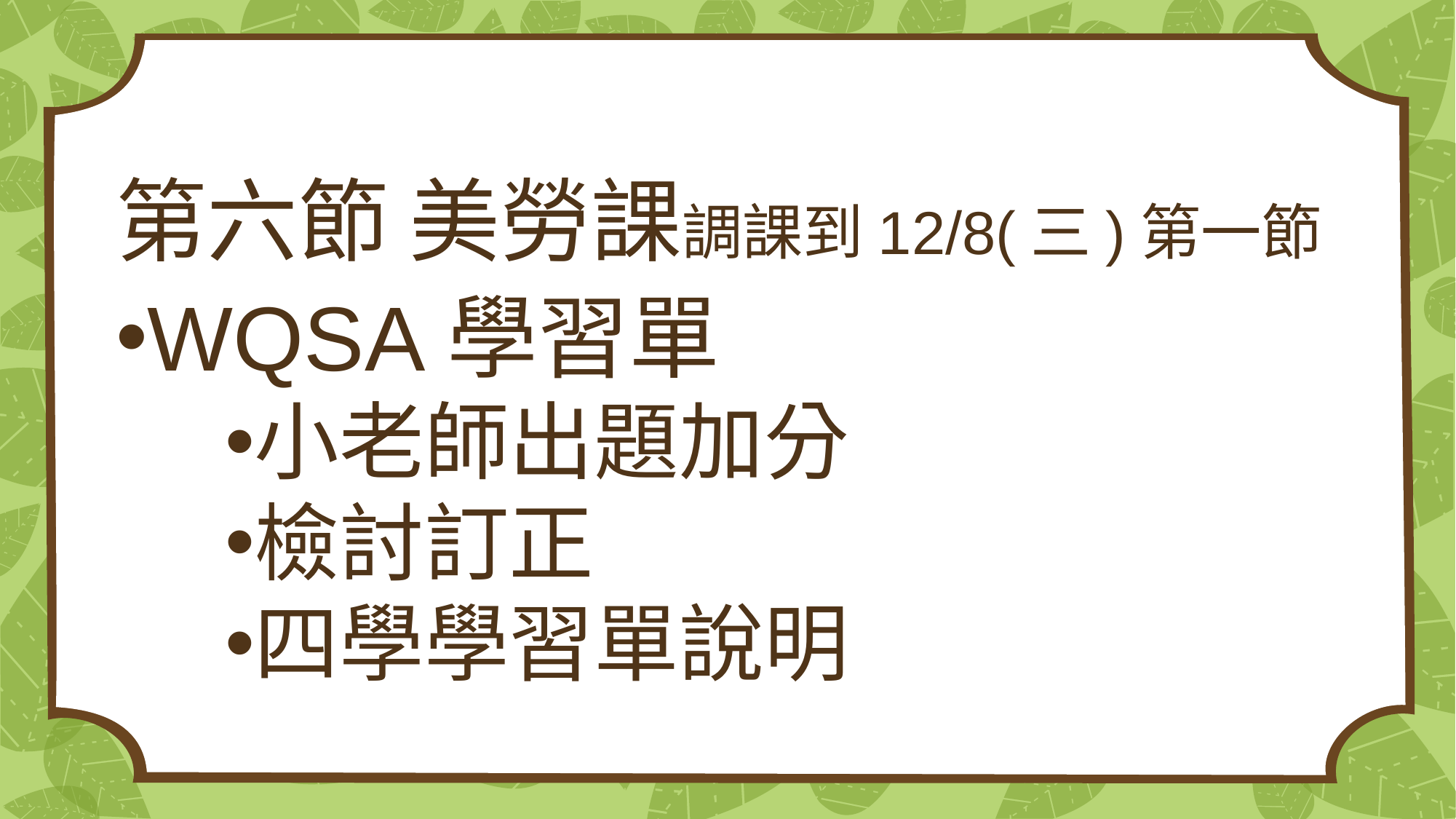

第六節 美勞課調課到12/8(三)第一節
WQSA學習單
小老師出題加分
檢討訂正
四學學習單說明